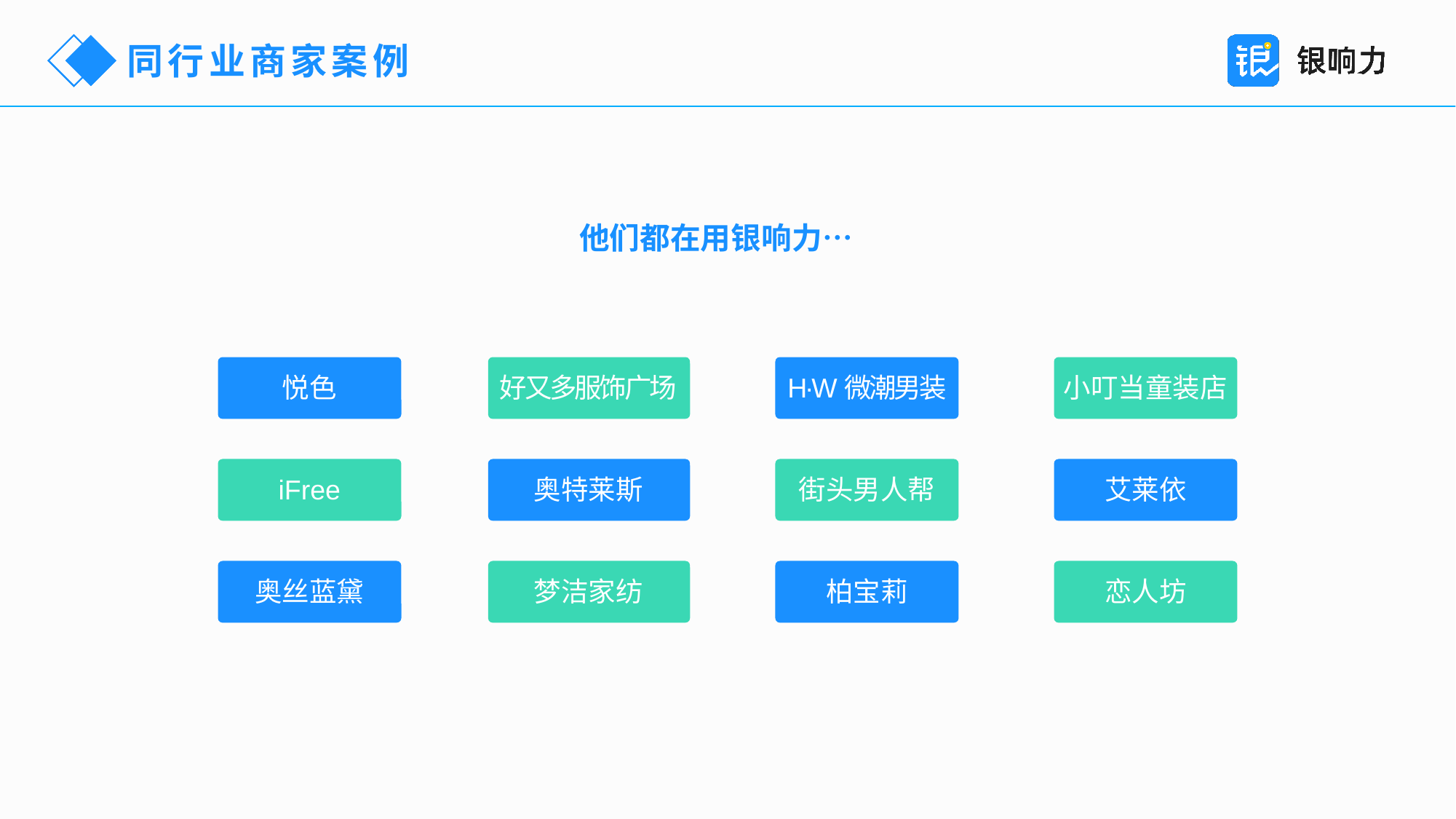

同行业商家案例
他们都在用银响力…

悦色
好又多服饰广场
H·W微潮男装
小叮当童装店

iFree
奥特莱斯
街头男人帮
艾莱依

奥丝蓝黛
梦洁家纺
柏宝莉
恋人坊